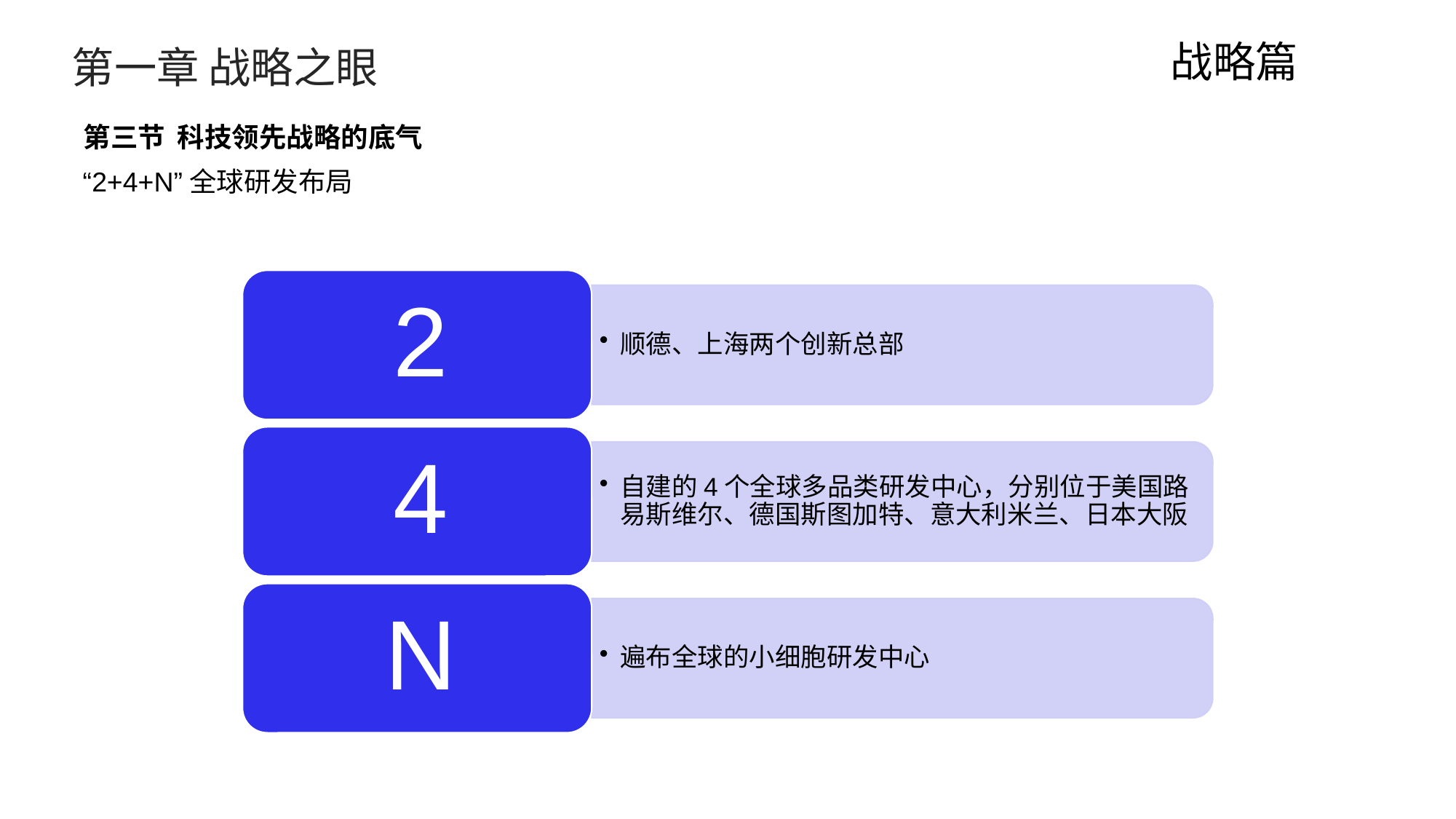

战略篇
第一章 战略之眼
第三节  科技领先战略的底气
“2+4+N”全球研发布局
顺德、上海两个创新总部
2
自建的4个全球多品类研发中心，分别位于美国路易斯维尔、德国斯图加特、意大利米兰、日本大阪
4
遍布全球的小细胞研发中心
N